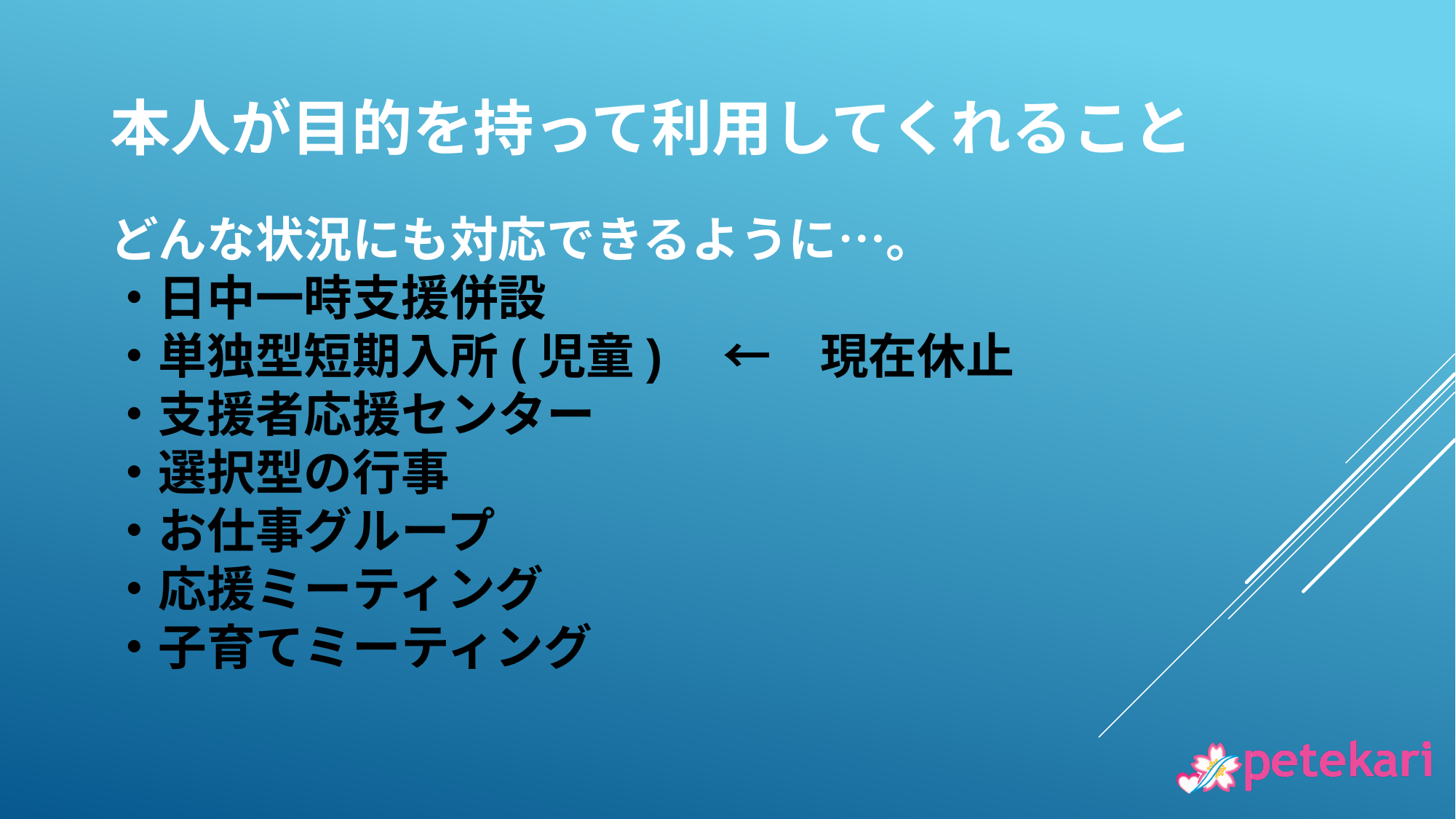

本人が目的を持って利用してくれること
どんな状況にも対応できるように…。
・日中一時支援併設
・単独型短期入所(児童)　←　現在休止
・支援者応援センター
・選択型の行事
・お仕事グループ
・応援ミーティング
・子育てミーティング